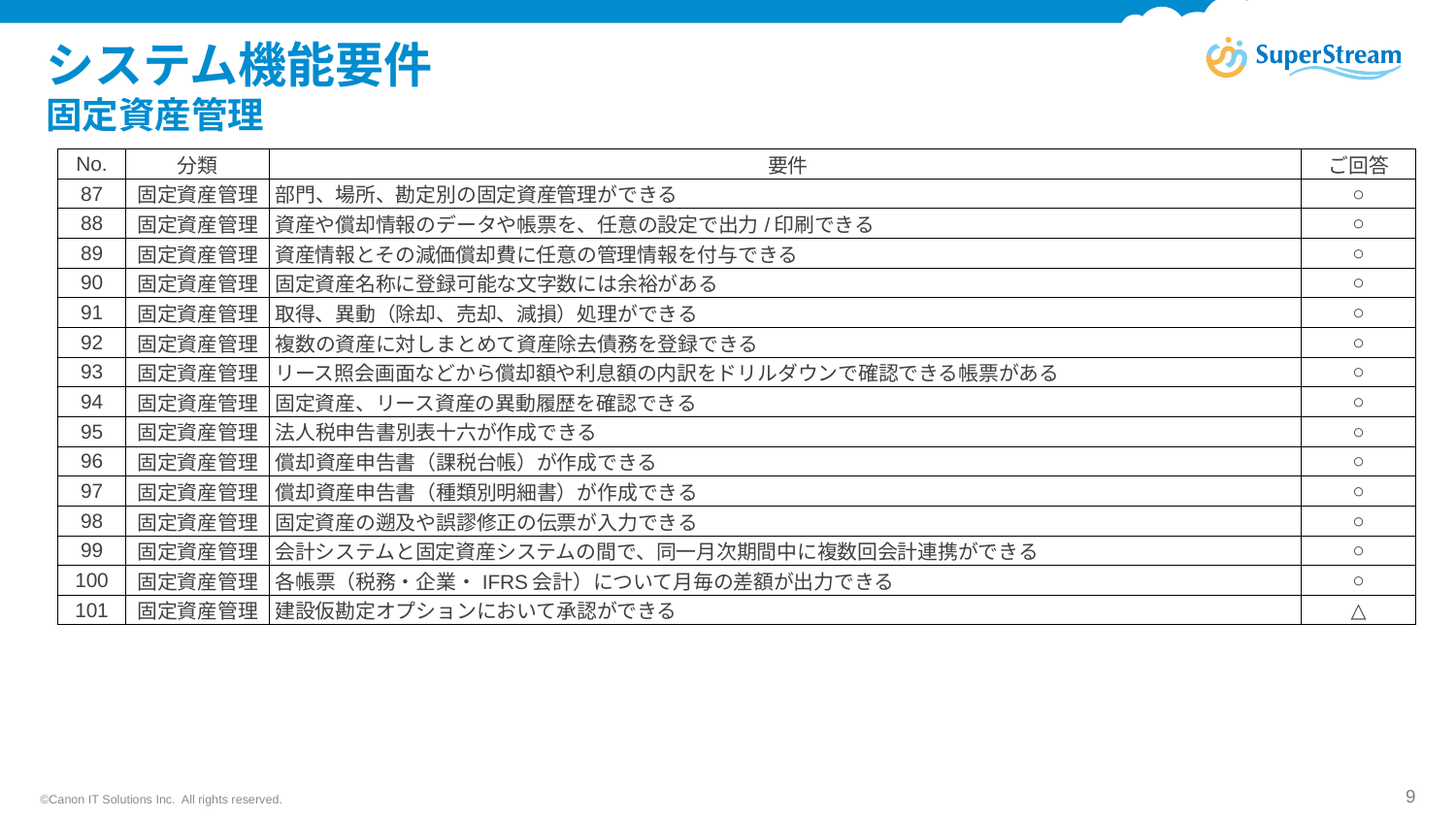

# システム機能要件 固定資産管理
| No. | 分類 | 要件 | ご回答 |
| --- | --- | --- | --- |
| 87 | 固定資産管理 | 部門、場所、勘定別の固定資産管理ができる | ○ |
| 88 | 固定資産管理 | 資産や償却情報のデータや帳票を、任意の設定で出力/印刷できる | ○ |
| 89 | 固定資産管理 | 資産情報とその減価償却費に任意の管理情報を付与できる | ○ |
| 90 | 固定資産管理 | 固定資産名称に登録可能な文字数には余裕がある | ○ |
| 91 | 固定資産管理 | 取得、異動（除却、売却、減損）処理ができる | ○ |
| 92 | 固定資産管理 | 複数の資産に対しまとめて資産除去債務を登録できる | ○ |
| 93 | 固定資産管理 | リース照会画面などから償却額や利息額の内訳をドリルダウンで確認できる帳票がある | ○ |
| 94 | 固定資産管理 | 固定資産、リース資産の異動履歴を確認できる | ○ |
| 95 | 固定資産管理 | 法人税申告書別表十六が作成できる | ○ |
| 96 | 固定資産管理 | 償却資産申告書（課税台帳）が作成できる | ○ |
| 97 | 固定資産管理 | 償却資産申告書（種類別明細書）が作成できる | ○ |
| 98 | 固定資産管理 | 固定資産の遡及や誤謬修正の伝票が入力できる | ○ |
| 99 | 固定資産管理 | 会計システムと固定資産システムの間で、同一月次期間中に複数回会計連携ができる | ○ |
| 100 | 固定資産管理 | 各帳票（税務・企業・IFRS会計）について月毎の差額が出力できる | ○ |
| 101 | 固定資産管理 | 建設仮勘定オプションにおいて承認ができる | △ |
©Canon IT Solutions Inc.  All rights reserved.
9